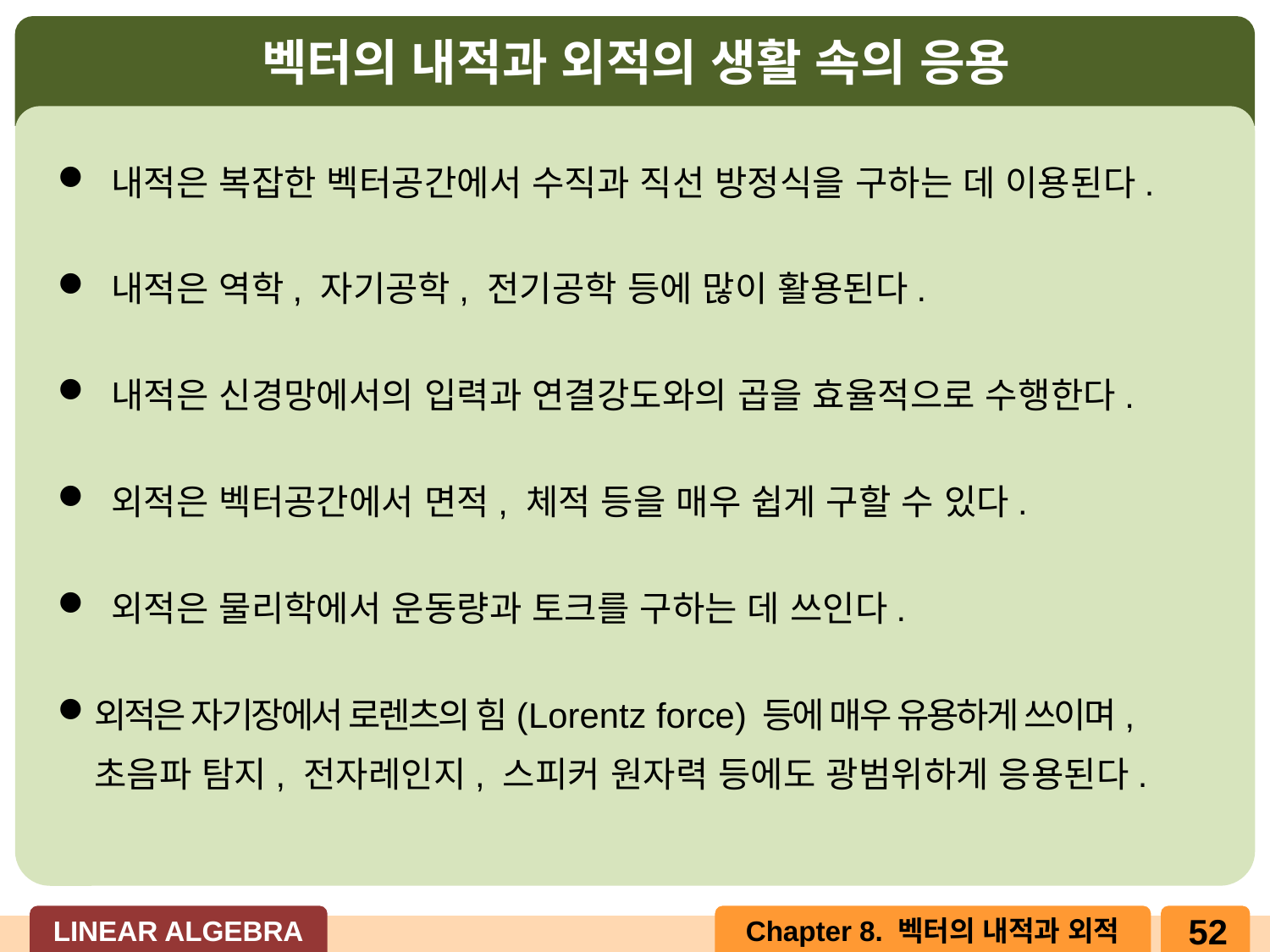

벡터의 내적과 외적의 생활 속의 응용

 내적은 복잡한 벡터공간에서 수직과 직선 방정식을 구하는 데 이용된다.

 내적은 역학, 자기공학, 전기공학 등에 많이 활용된다.

 내적은 신경망에서의 입력과 연결강도와의 곱을 효율적으로 수행한다.

 외적은 벡터공간에서 면적, 체적 등을 매우 쉽게 구할 수 있다.

 외적은 물리학에서 운동량과 토크를 구하는 데 쓰인다.

외적은 자기장에서 로렌츠의 힘(Lorentz force) 등에 매우 유용하게 쓰이며,         초음파 탐지, 전자레인지, 스피커 원자력 등에도 광범위하게 응용된다.

52
LINEAR ALGEBRA
Chapter 8. 벡터의 내적과 외적